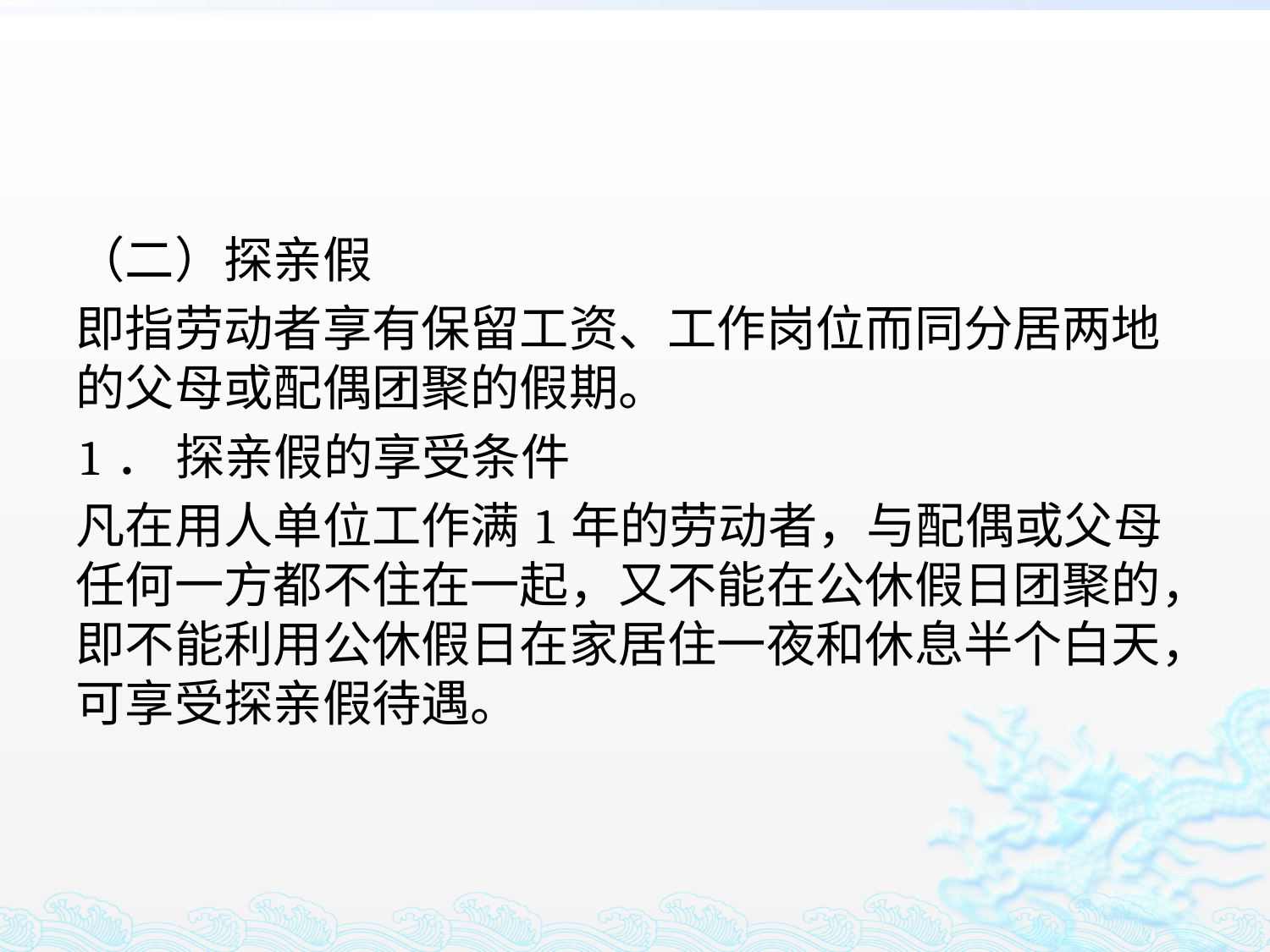

#
（二）探亲假
即指劳动者享有保留工资、工作岗位而同分居两地的父母或配偶团聚的假期。
1． 探亲假的享受条件
凡在用人单位工作满1年的劳动者，与配偶或父母任何一方都不住在一起，又不能在公休假日团聚的，即不能利用公休假日在家居住一夜和休息半个白天，可享受探亲假待遇。